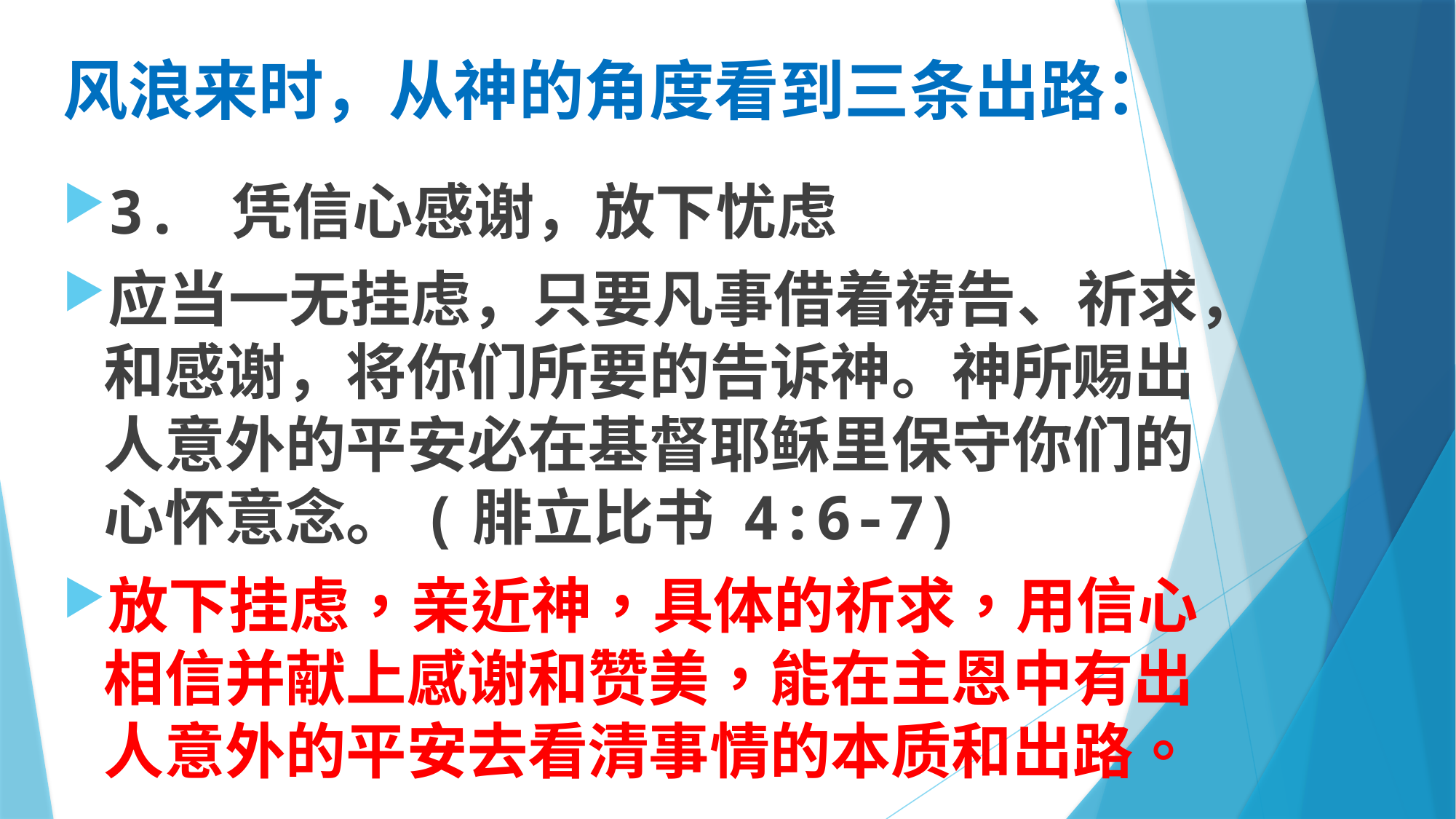

# 风浪来时，从神的角度看到三条出路：
3. 凭信心感谢，放下忧虑
应当一无挂虑，只要凡事借着祷告、祈求，和感谢，将你们所要的告诉神。神所赐出人意外的平安必在基督耶稣里保守你们的心怀意念。(腓立比书 4:6-7)
放下挂虑，亲近神，具体的祈求，用信心相信并献上感谢和赞美，能在主恩中有出人意外的平安去看清事情的本质和出路。